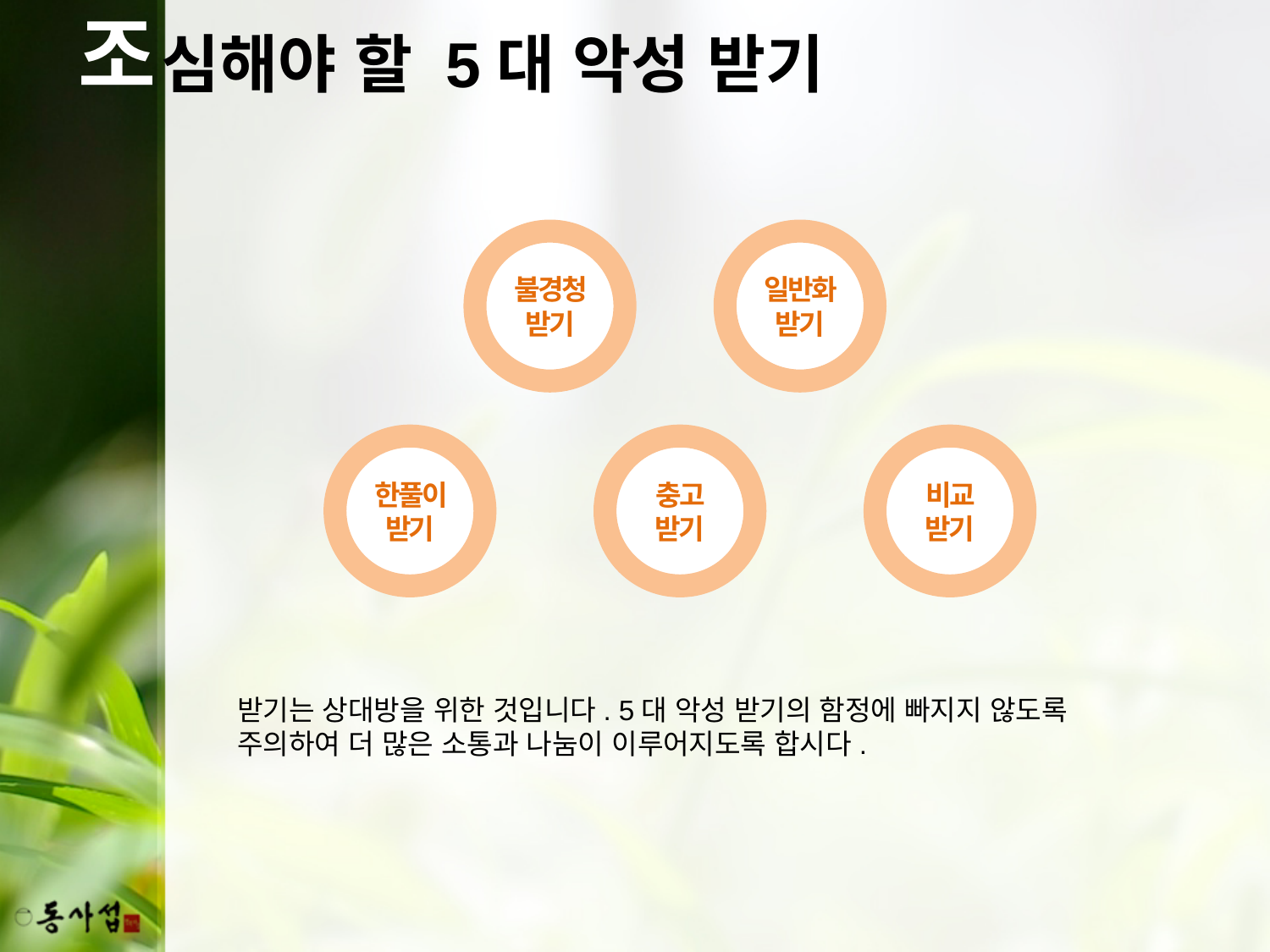

조
심해야 할 5대 악성 받기
불경청 받기
일반화 받기
한풀이 받기
충고 받기
비교 받기
받기는 상대방을 위한 것입니다. 5대 악성 받기의 함정에 빠지지 않도록 주의하여 더 많은 소통과 나눔이 이루어지도록 합시다.